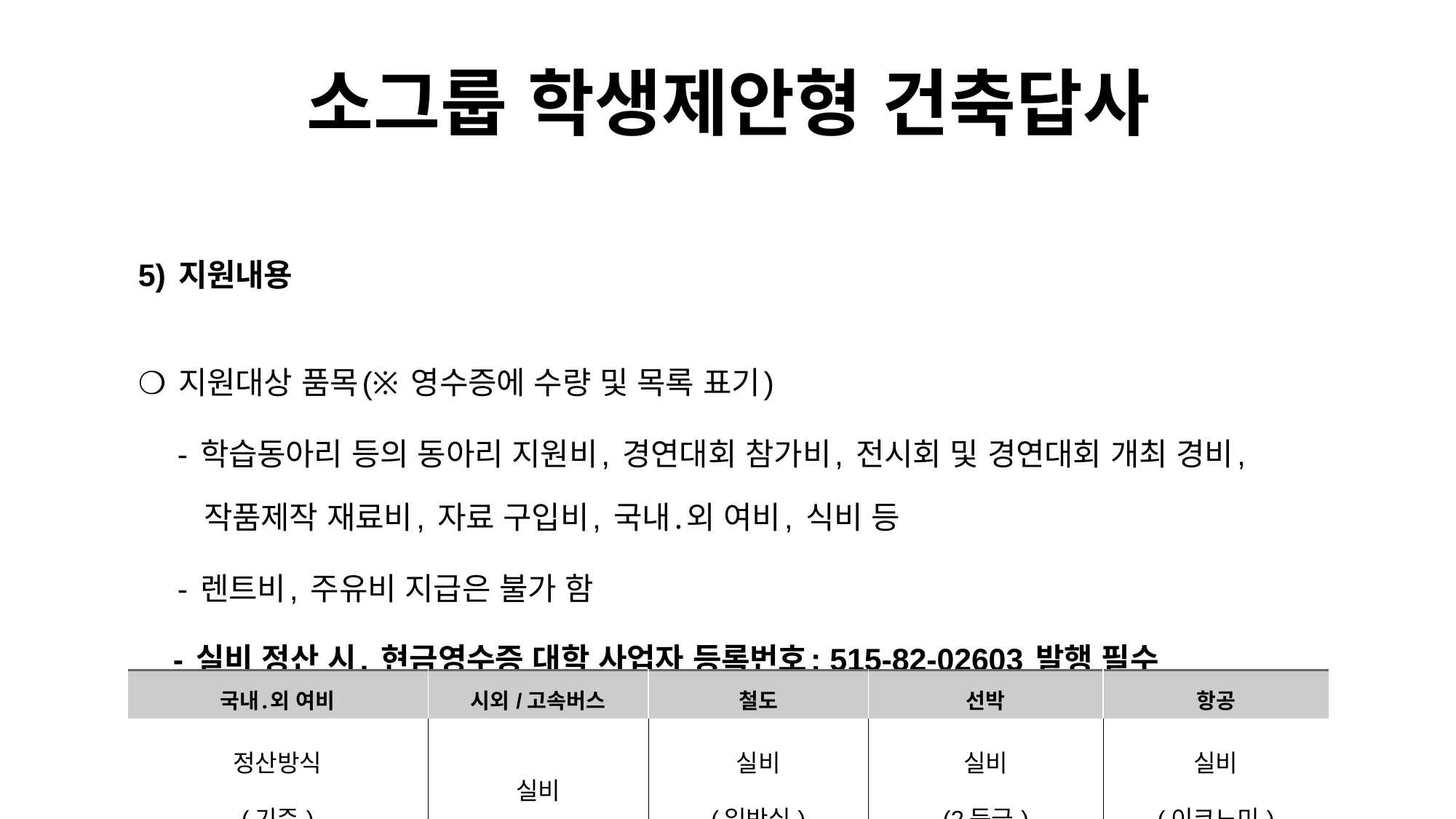

# 소그룹 학생제안형 건축답사
5) 지원내용

❍ 지원대상 품목(※ 영수증에 수량 및 목록 표기)
  - 학습동아리 등의 동아리 지원비, 경연대회 참가비, 전시회 및 경연대회 개최 경비, 작품제작 재료비, 자료 구입비, 국내․외 여비, 식비 등
  - 렌트비, 주유비 지급은 불가 함
    - 실비 정산 시, 현금영수증 대학 사업자 등록번호: 515-82-02603 발행 필수

| 국내․외 여비 | 시외/고속버스 | 철도 | 선박 | 항공 |
| --- | --- | --- | --- | --- |
| 정산방식 (기준) | 실비 | 실비 (일반실) | 실비 (2등급) | 실비 (이코노미) |